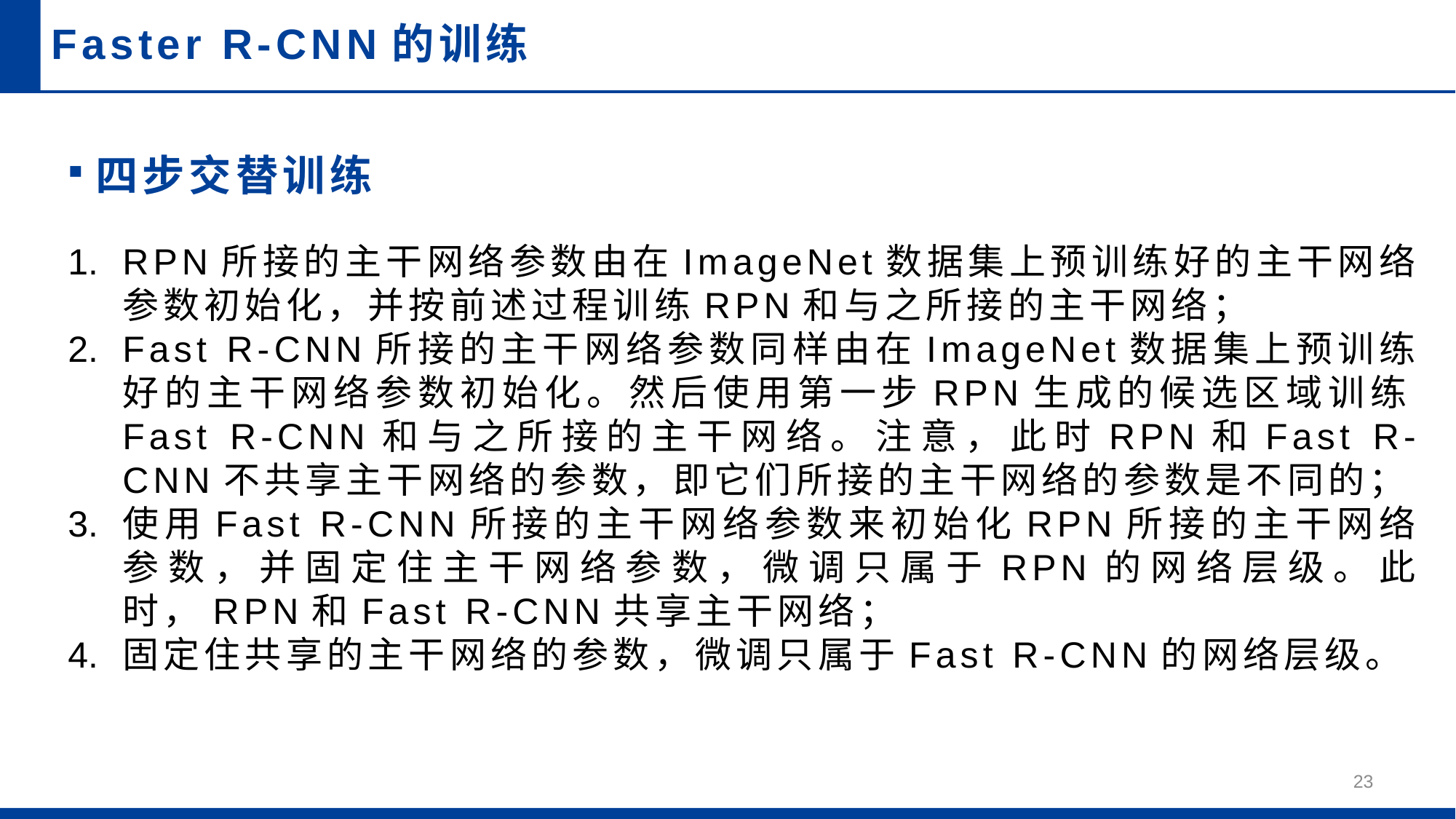

# Faster R-CNN的训练
四步交替训练

RPN所接的主干网络参数由在ImageNet数据集上预训练好的主干网络参数初始化，并按前述过程训练RPN和与之所接的主干网络；
Fast R-CNN所接的主干网络参数同样由在ImageNet数据集上预训练好的主干网络参数初始化。然后使用第一步RPN生成的候选区域训练Fast R-CNN和与之所接的主干网络。注意，此时RPN和Fast R-CNN不共享主干网络的参数，即它们所接的主干网络的参数是不同的；
使用Fast R-CNN所接的主干网络参数来初始化RPN所接的主干网络参数，并固定住主干网络参数，微调只属于RPN的网络层级。此时，RPN和Fast R-CNN共享主干网络；
固定住共享的主干网络的参数，微调只属于Fast R-CNN的网络层级。
23